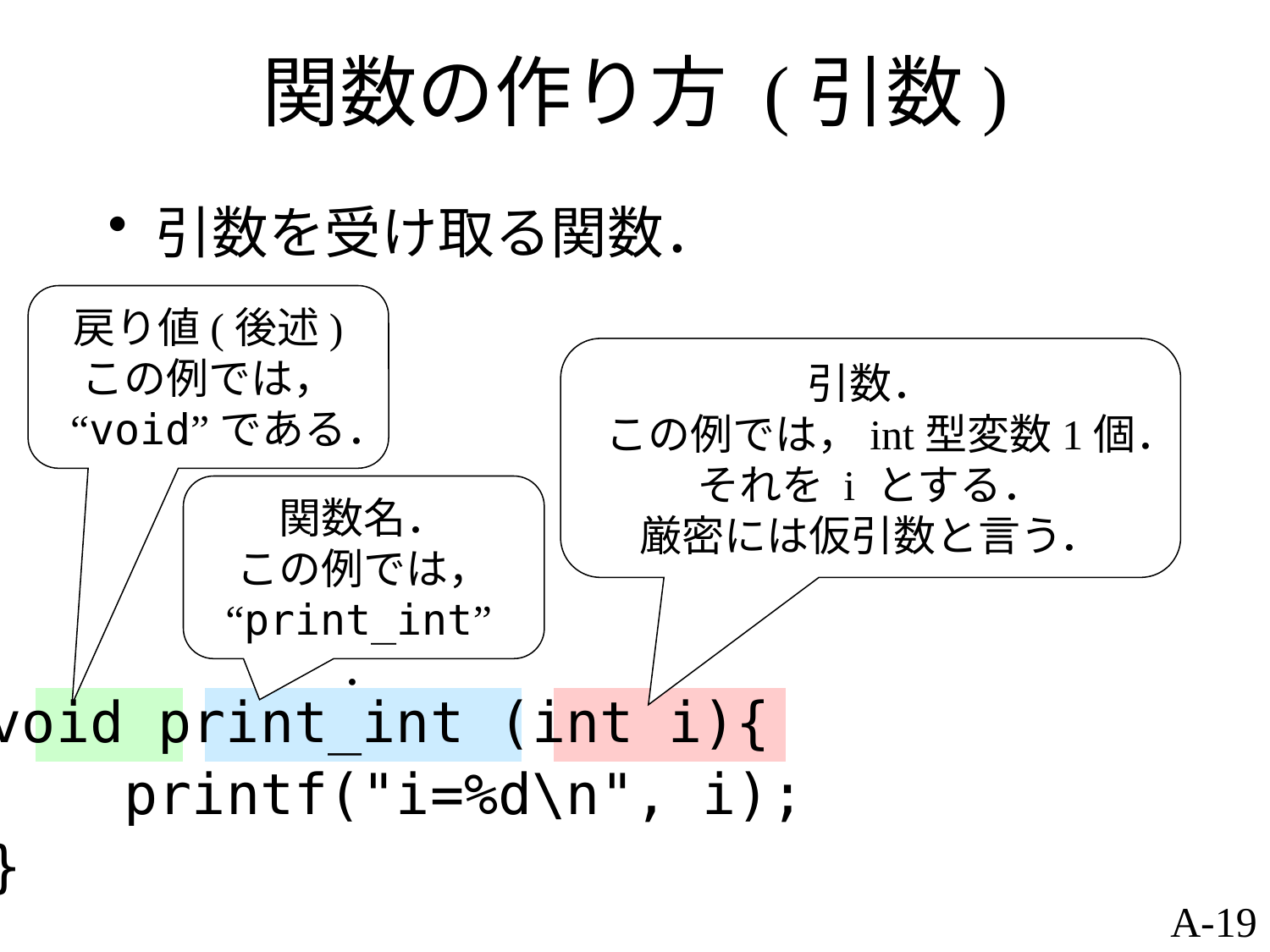

# 関数の作り方 (引数)
引数を受け取る関数．
戻り値(後述)
この例では，
“void”である．
引数．
この例では，int型変数1個．
それを i とする．
厳密には仮引数と言う．
関数名．
この例では，
“print_int”．
void print_int (int i){
    printf("i=%d\n", i);
}

A-19